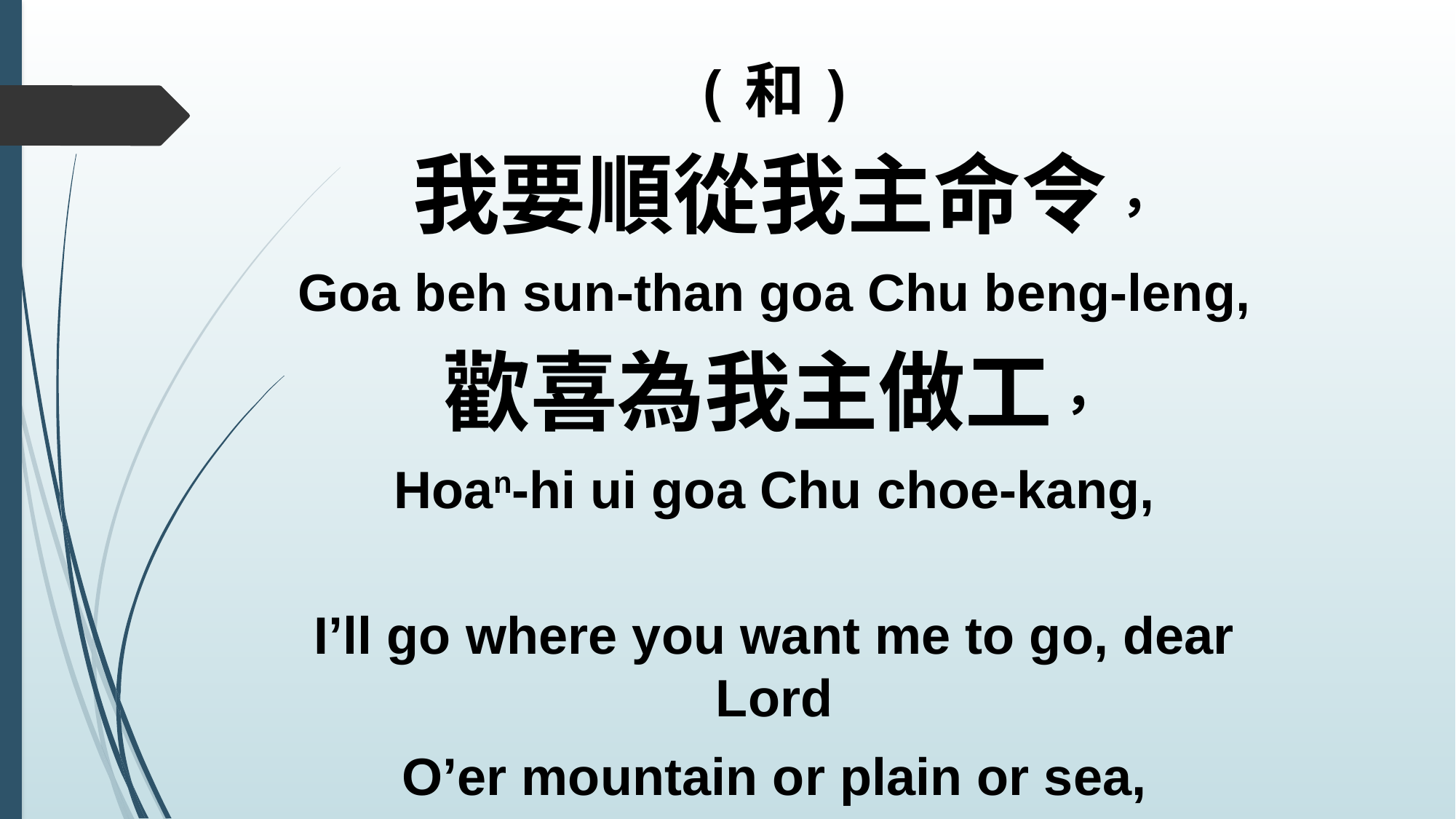

(和)
 我要順從我主命令，
Goa beh sun-than goa Chu beng-leng,
歡喜為我主做工，
Hoan-hi ui goa Chu choe-kang,

I’ll go where you want me to go, dear Lord
O’er mountain or plain or sea,